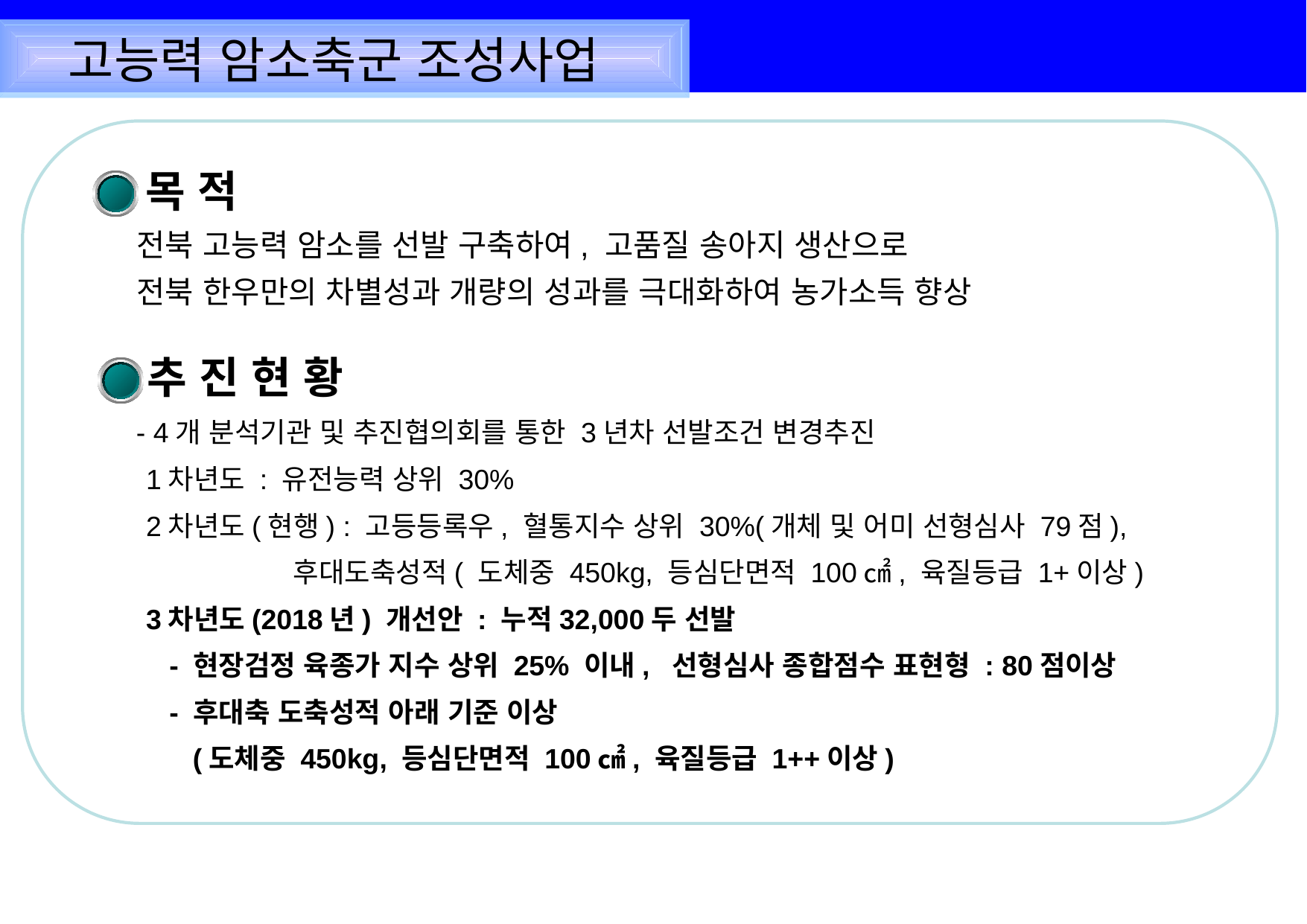

|  |
| --- |

고능력 암소축군 조성사업
      목 적
       전북 고능력 암소를 선발 구축하여, 고품질 송아지 생산으로
       전북 한우만의 차별성과 개량의 성과를 극대화하여 농가소득 향상

      추 진 현 황
        - 4개 분석기관 및 추진협의회를 통한 3년차 선발조건 변경추진
          1차년도 : 유전능력 상위 30%
          2차년도(현행) : 고등등록우, 혈통지수 상위 30%(개체 및 어미 선형심사 79점),
                            후대도축성적( 도체중 450kg, 등심단면적 100㎠, 육질등급 1+이상)
          3차년도(2018년) 개선안 : 누적32,000두 선발
             - 현장검정 육종가 지수 상위 25% 이내,  선형심사 종합점수 표현형 : 80점이상
             - 후대축 도축성적 아래 기준 이상
                (도체중 450kg, 등심단면적 100㎠, 육질등급 1++이상)